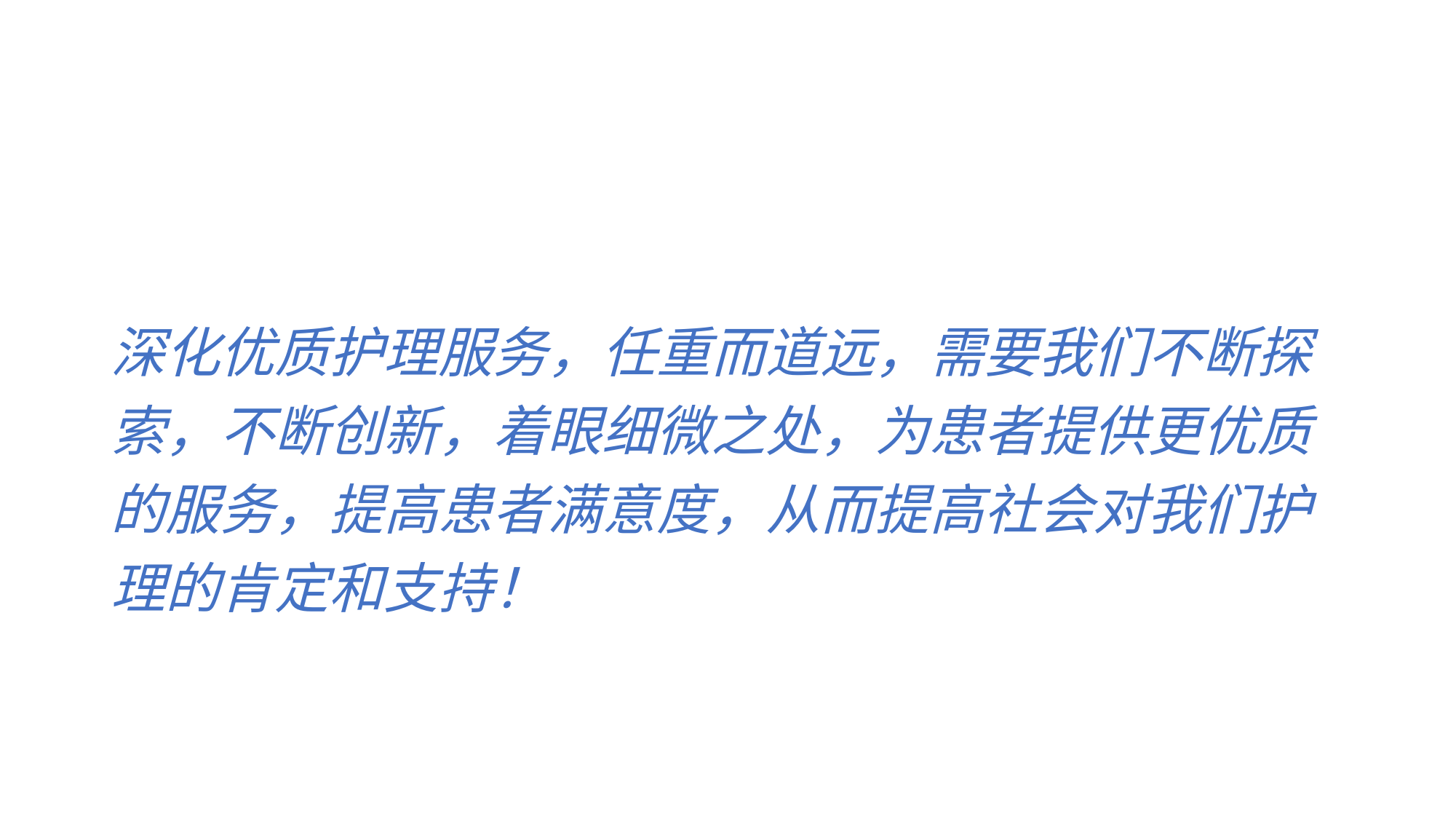

深化优质护理服务，任重而道远，需要我们不断探索，不断创新，着眼细微之处，为患者提供更优质的服务，提高患者满意度，从而提高社会对我们护理的肯定和支持！